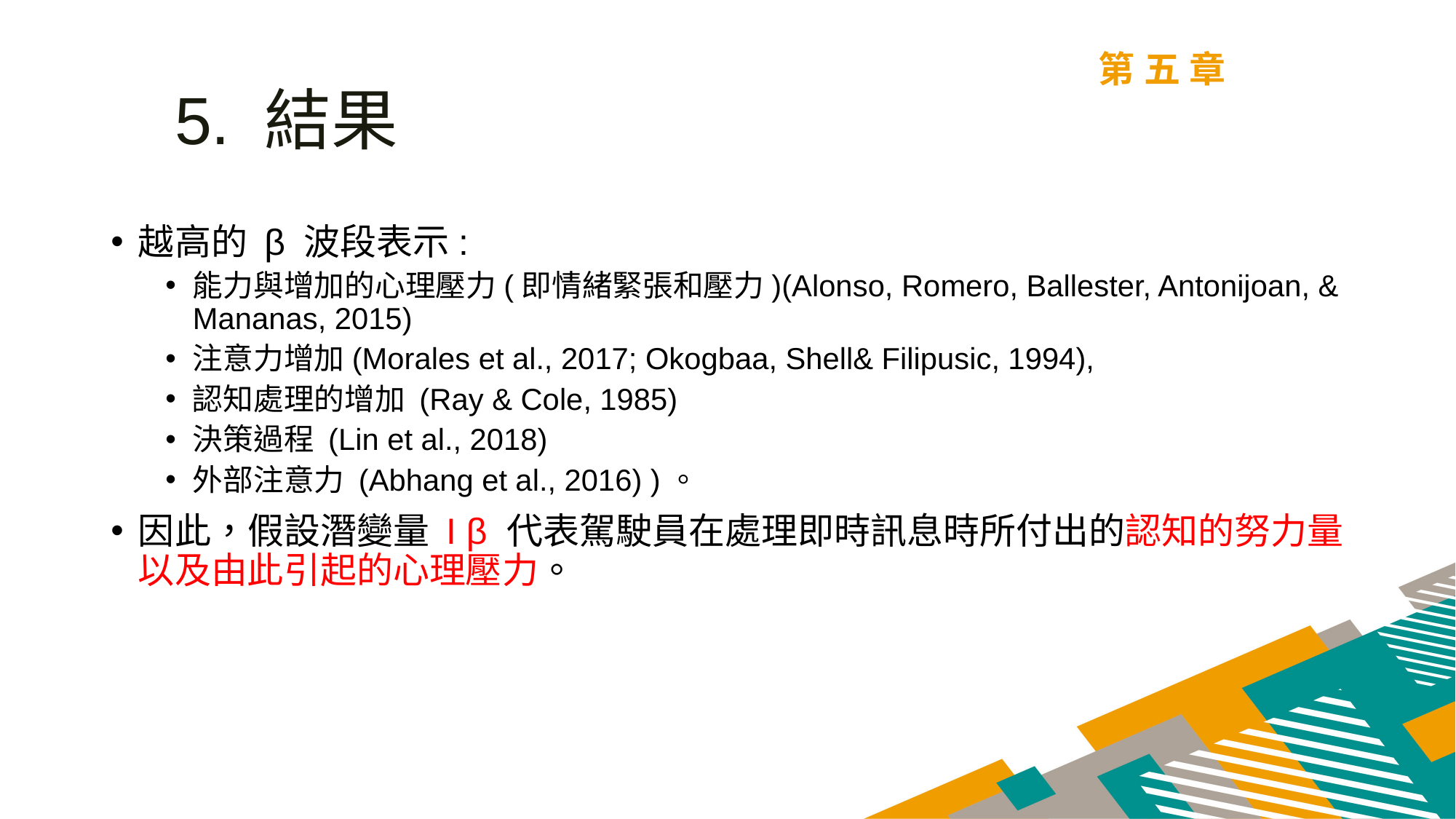

第五章
5. 結果
越高的 β 波段表示:
能力與增加的心理壓力(即情緒緊張和壓力)(Alonso, Romero, Ballester, Antonijoan, & Mananas, 2015)
注意力增加(Morales et al., 2017; Okogbaa, Shell& Filipusic, 1994),
認知處理的增加 (Ray & Cole, 1985)
決策過程 (Lin et al., 2018)
外部注意力 (Abhang et al., 2016) )。
因此，假設潛變量 I β 代表駕駛員在處理即時訊息時所付出的認知的努力量以及由此引起的心理壓力。